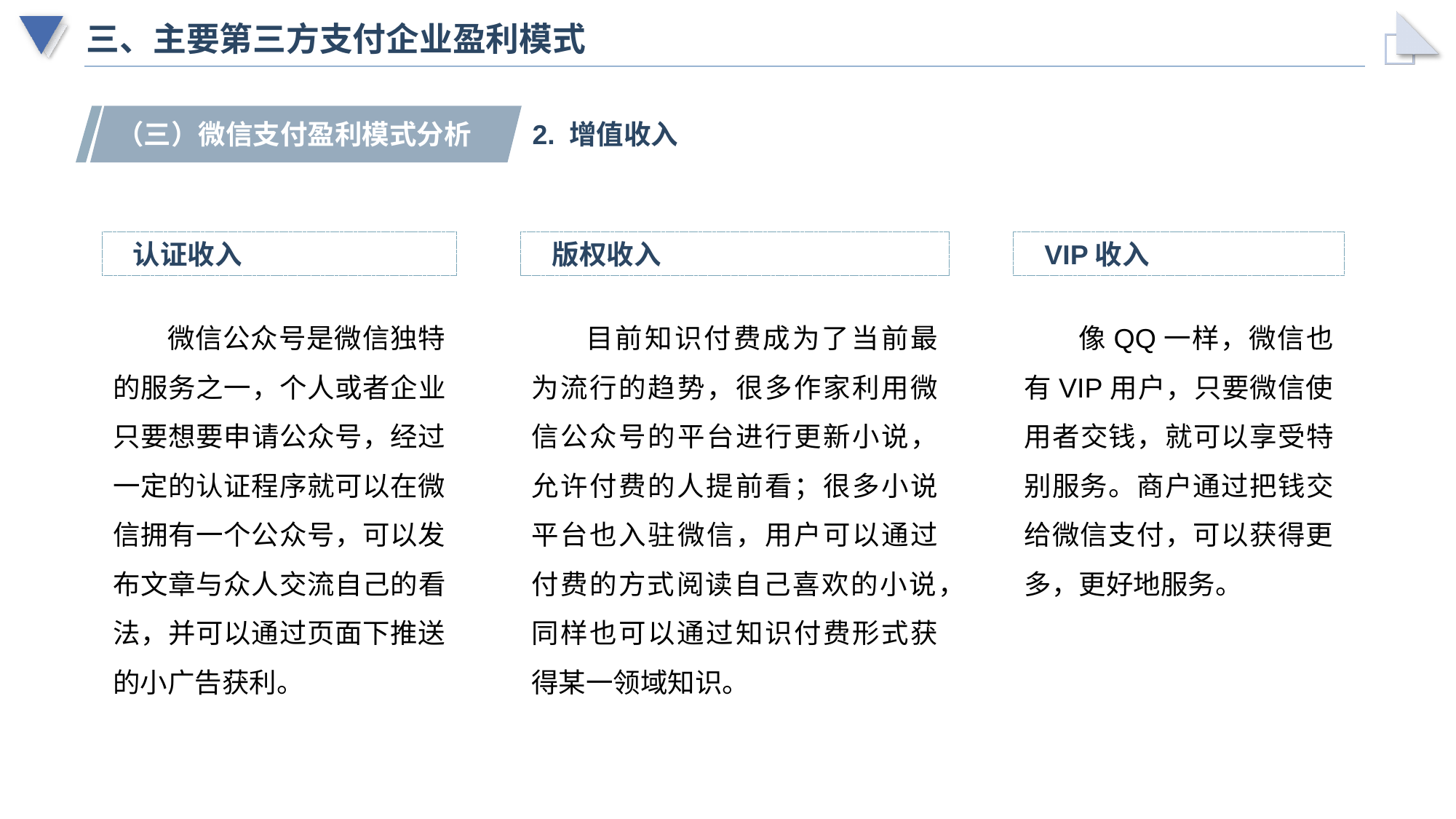

# 三、主要第三方支付企业盈利模式

（三）微信支付盈利模式分析
2. 增值收入
认证收入
版权收入
VIP收入
微信公众号是微信独特的服务之一，个人或者企业只要想要申请公众号，经过一定的认证程序就可以在微信拥有一个公众号，可以发布文章与众人交流自己的看法，并可以通过页面下推送的小广告获利。
目前知识付费成为了当前最为流行的趋势，很多作家利用微信公众号的平台进行更新小说，允许付费的人提前看；很多小说平台也入驻微信，用户可以通过付费的方式阅读自己喜欢的小说，同样也可以通过知识付费形式获得某一领域知识。
像QQ一样，微信也有VIP用户，只要微信使用者交钱，就可以享受特别服务。商户通过把钱交给微信支付，可以获得更多，更好地服务。